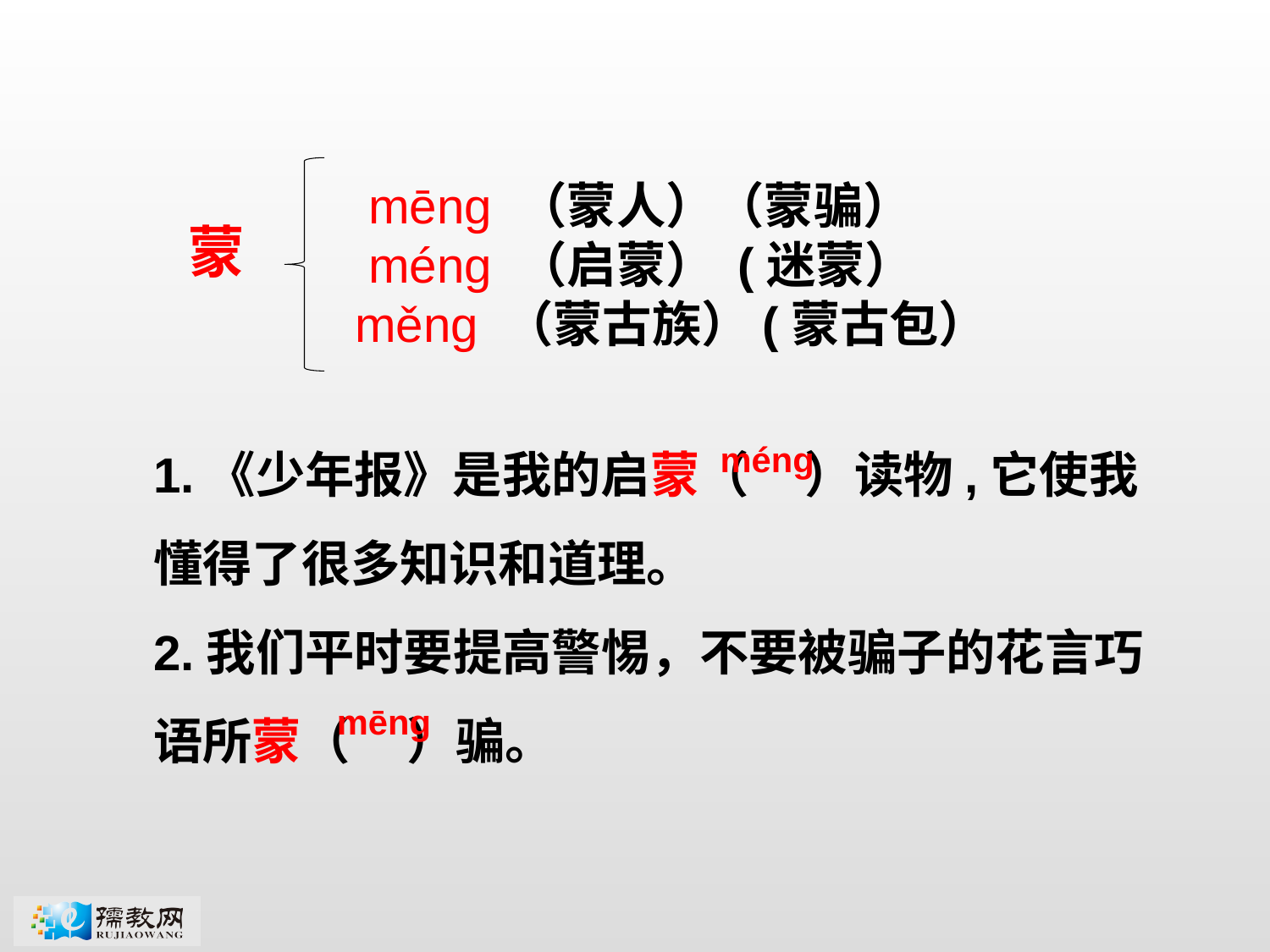

mēnɡ （蒙人）（蒙骗）
   méng （启蒙） (迷蒙）
  měnɡ （蒙古族）(蒙古包）
蒙
1.《少年报》是我的启蒙（     ）读物,它使我懂得了很多知识和道理。
2.我们平时要提高警惕，不要被骗子的花言巧语所蒙（     ）骗。
ménɡ
mēnɡ